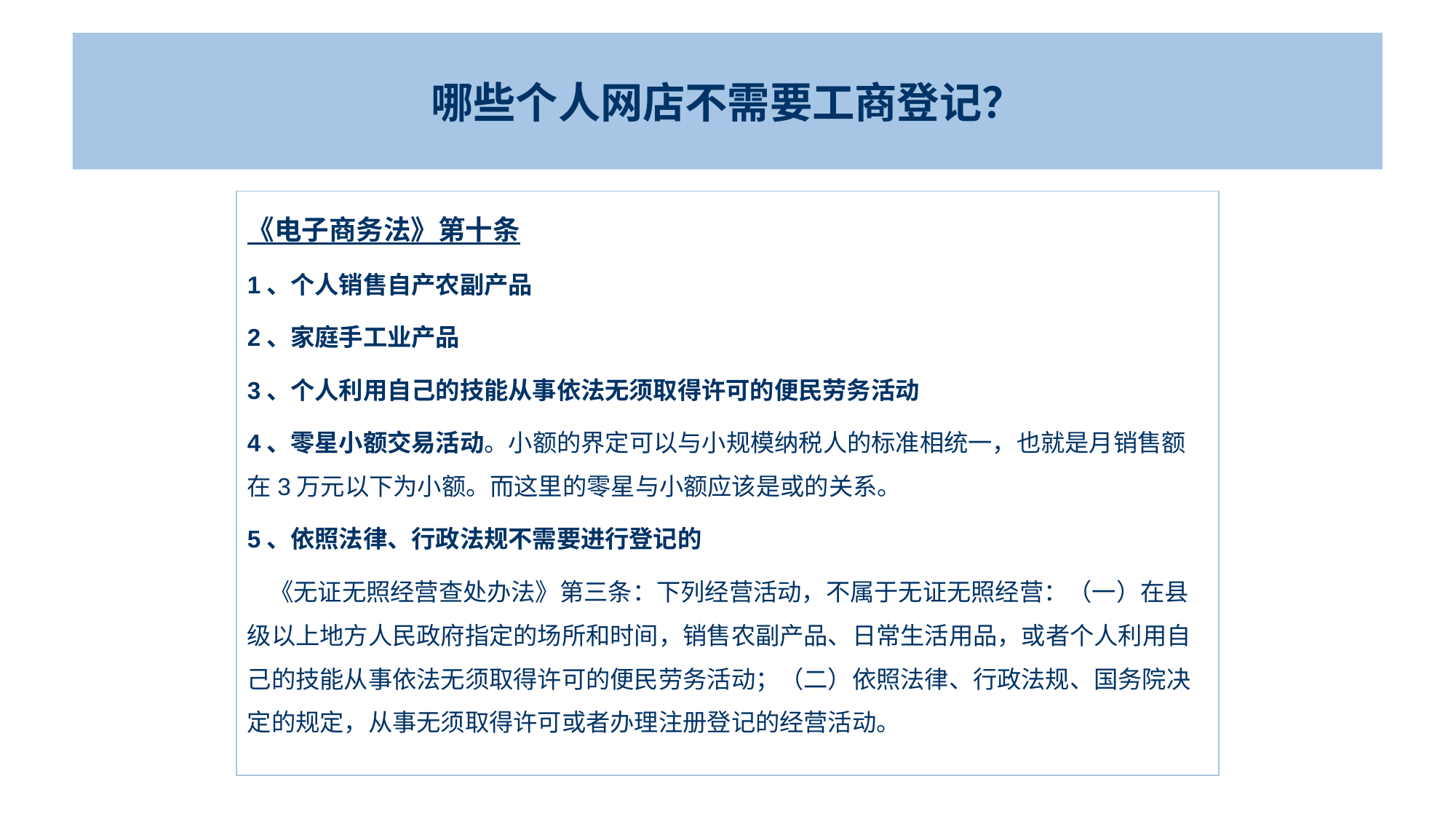

# 哪些个人网店不需要工商登记？
《电子商务法》第十条
1、个人销售自产农副产品
2、家庭手工业产品
3、个人利用自己的技能从事依法无须取得许可的便民劳务活动
4、零星小额交易活动。小额的界定可以与小规模纳税人的标准相统一，也就是月销售额在3万元以下为小额。而这里的零星与小额应该是或的关系。
5、依照法律、行政法规不需要进行登记的
   《无证无照经营查处办法》第三条：下列经营活动，不属于无证无照经营：（一）在县级以上地方人民政府指定的场所和时间，销售农副产品、日常生活用品，或者个人利用自己的技能从事依法无须取得许可的便民劳务活动；（二）依照法律、行政法规、国务院决定的规定，从事无须取得许可或者办理注册登记的经营活动。